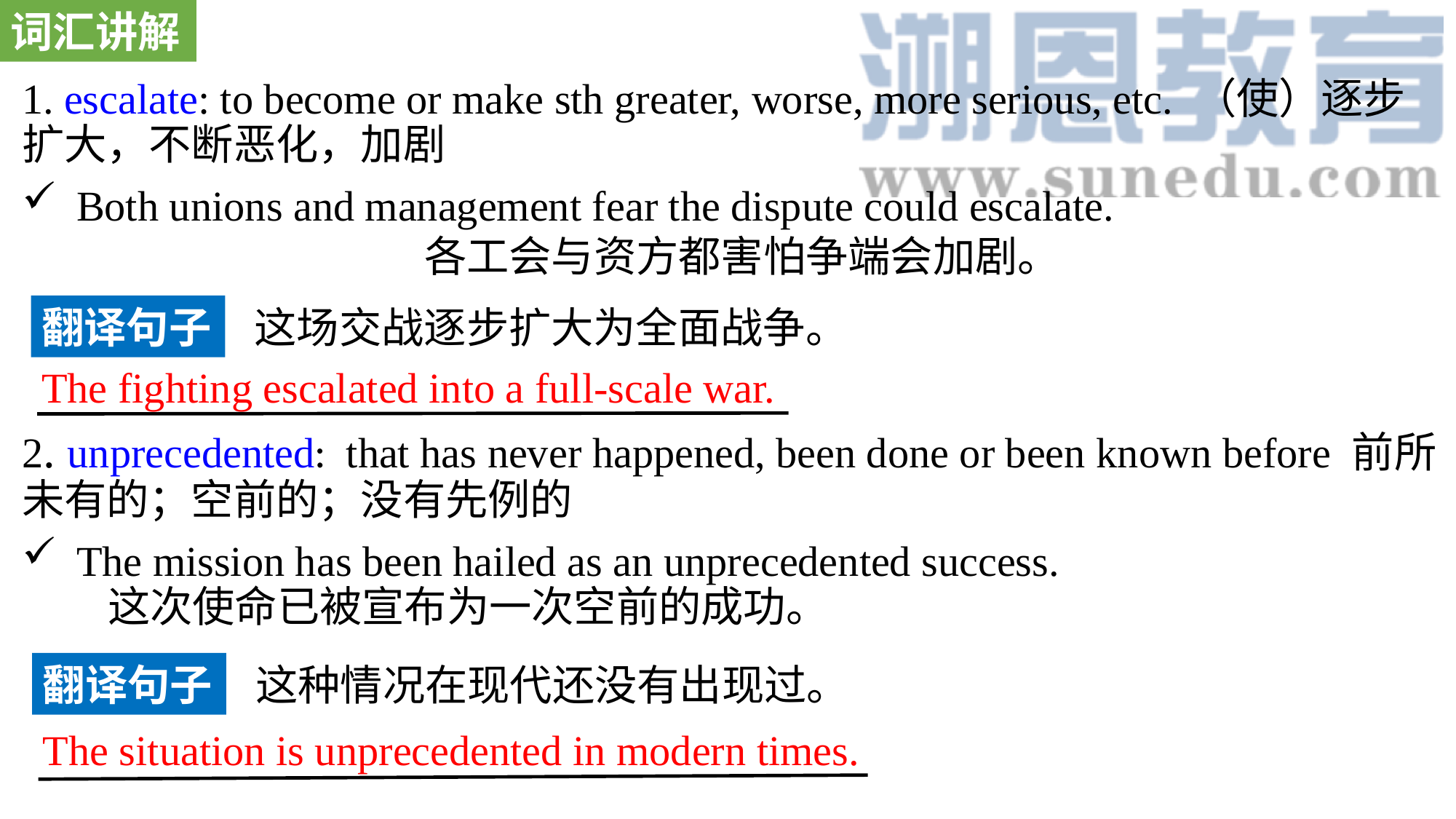

词汇讲解
1. escalate: to become or make sth greater, worse, more serious, etc. （使）逐步扩大，不断恶化，加剧
Both unions and management fear the dispute could escalate.                                                                各工会与资方都害怕争端会加剧。

2. unprecedented:  that has never happened, been done or been known before 前所未有的；空前的；没有先例的
The mission has been hailed as an unprecedented success.                                       这次使命已被宣布为一次空前的成功。
翻译句子
这场交战逐步扩大为全面战争。
The fighting escalated into a full-scale war.
翻译句子
这种情况在现代还没有出现过。
The situation is unprecedented in modern times.